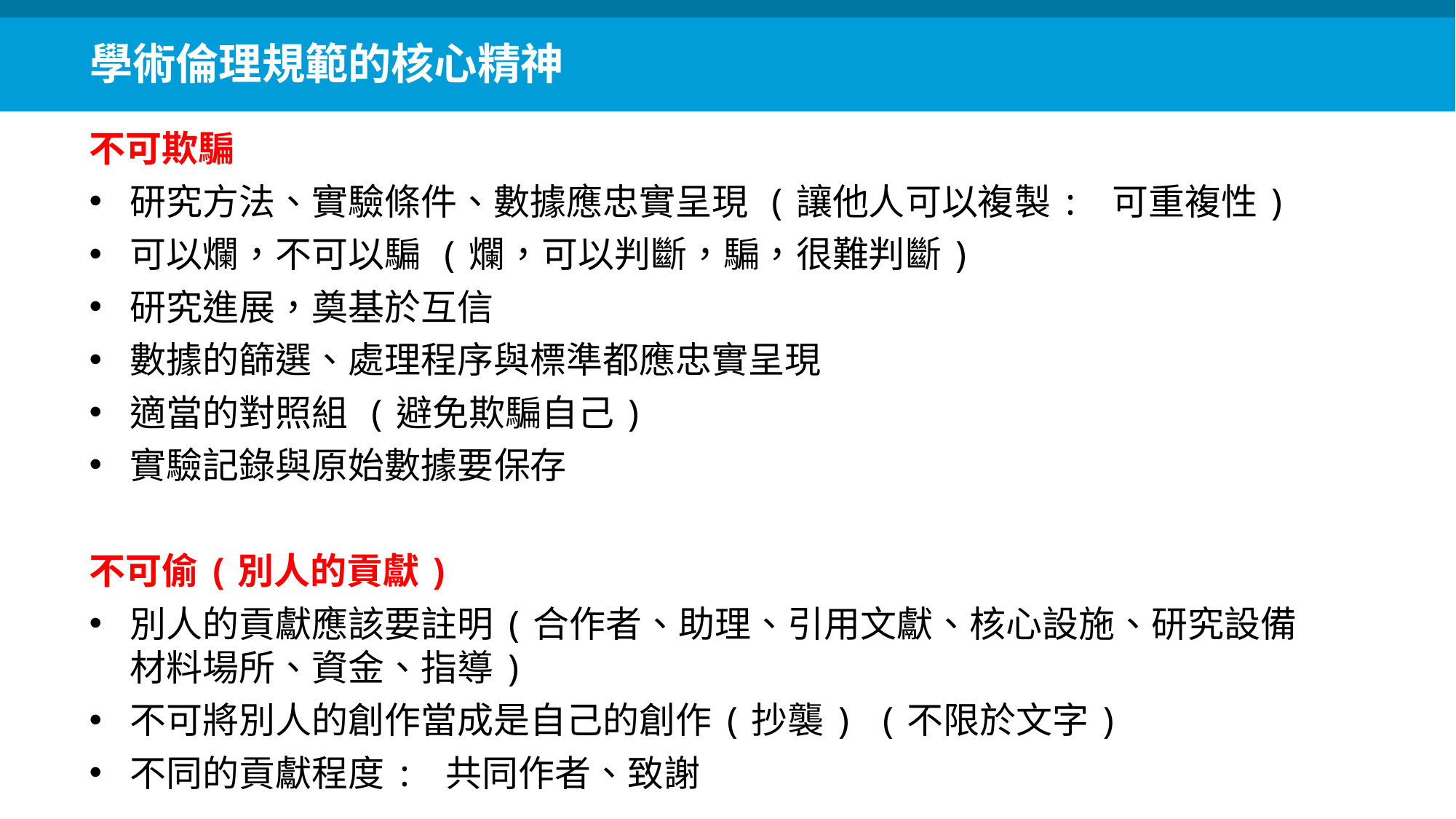

學術倫理規範的核心精神
不可欺騙
研究方法、實驗條件、數據應忠實呈現 (讓他人可以複製: 可重複性)
可以爛，不可以騙 (爛，可以判斷，騙，很難判斷)
研究進展，奠基於互信
數據的篩選、處理程序與標準都應忠實呈現
適當的對照組 (避免欺騙自己)
實驗記錄與原始數據要保存

不可偷(別人的貢獻)
別人的貢獻應該要註明(合作者、助理、引用文獻、核心設施、研究設備材料場所、資金、指導)
不可將別人的創作當成是自己的創作(抄襲) (不限於文字)
不同的貢獻程度: 共同作者、致謝